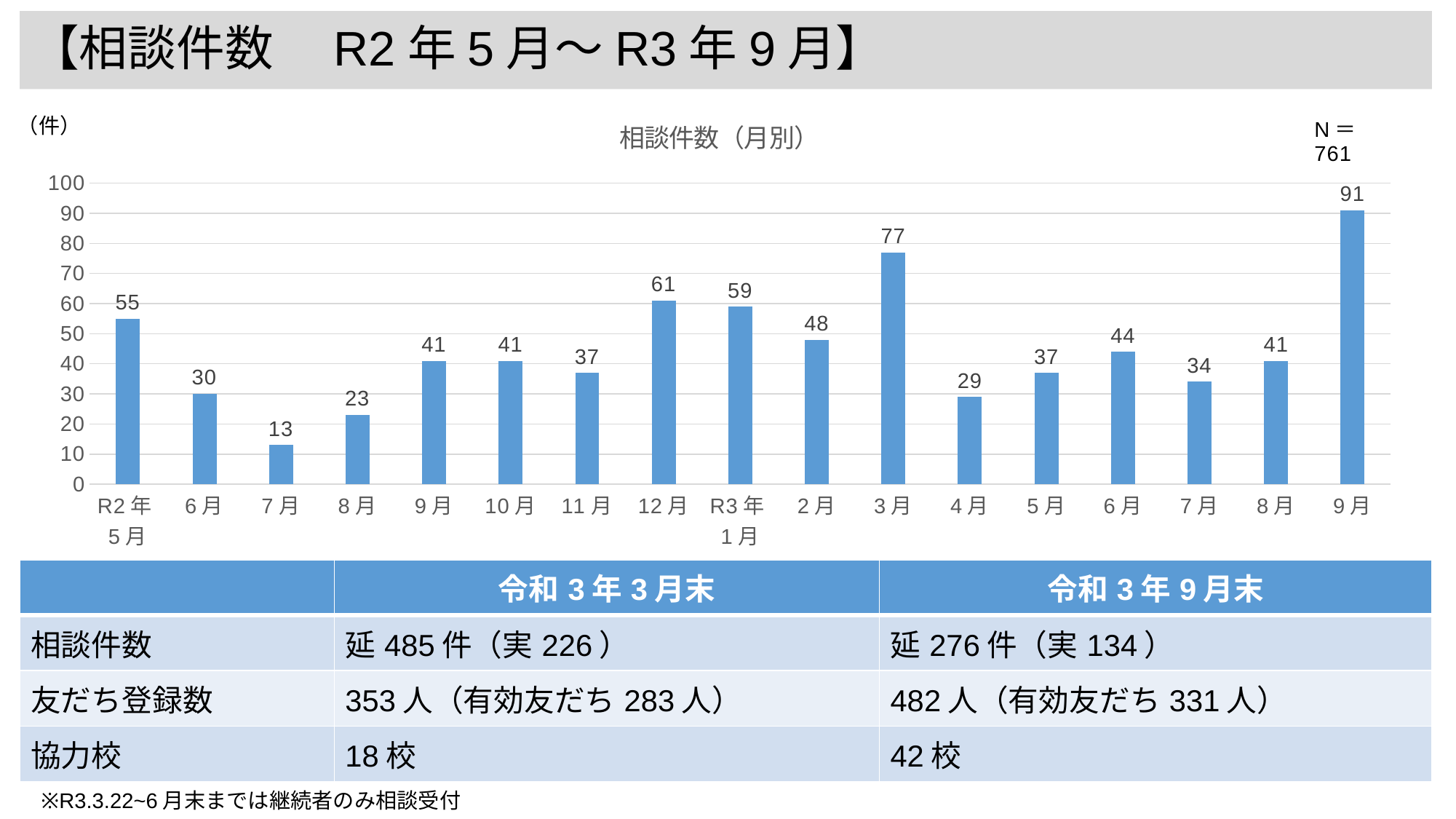

【相談件数　R2年5月～R3年9月】

### Chart: 相談件数（月別）

| Category |  |
|---|---|
| R2年5月 | 55.0 |
| 6月 | 30.0 |
| 7月 | 13.0 |
| 8月 | 23.0 |
| 9月 | 41.0 |
| 10月 | 41.0 |
| 11月 | 37.0 |
| 12月 | 61.0 |
| R3年1月 | 59.0 |
| 2月 | 48.0 |
| 3月 | 77.0 |
| 4月 | 29.0 |
| 5月 | 37.0 |
| 6月 | 44.0 |
| 7月 | 34.0 |
| 8月 | 41.0 |
| 9月 | 91.0 |
（件）
|  | 令和3年3月末 | 令和3年9月末 |
| --- | --- | --- |
| 相談件数 | 延485件（実226） | 延276件（実134） |
| 友だち登録数 | 353人（有効友だち283人） | 482人（有効友だち331人） |
| 協力校 | 18校 | 42校 |
※R3.3.22~6月末までは継続者のみ相談受付